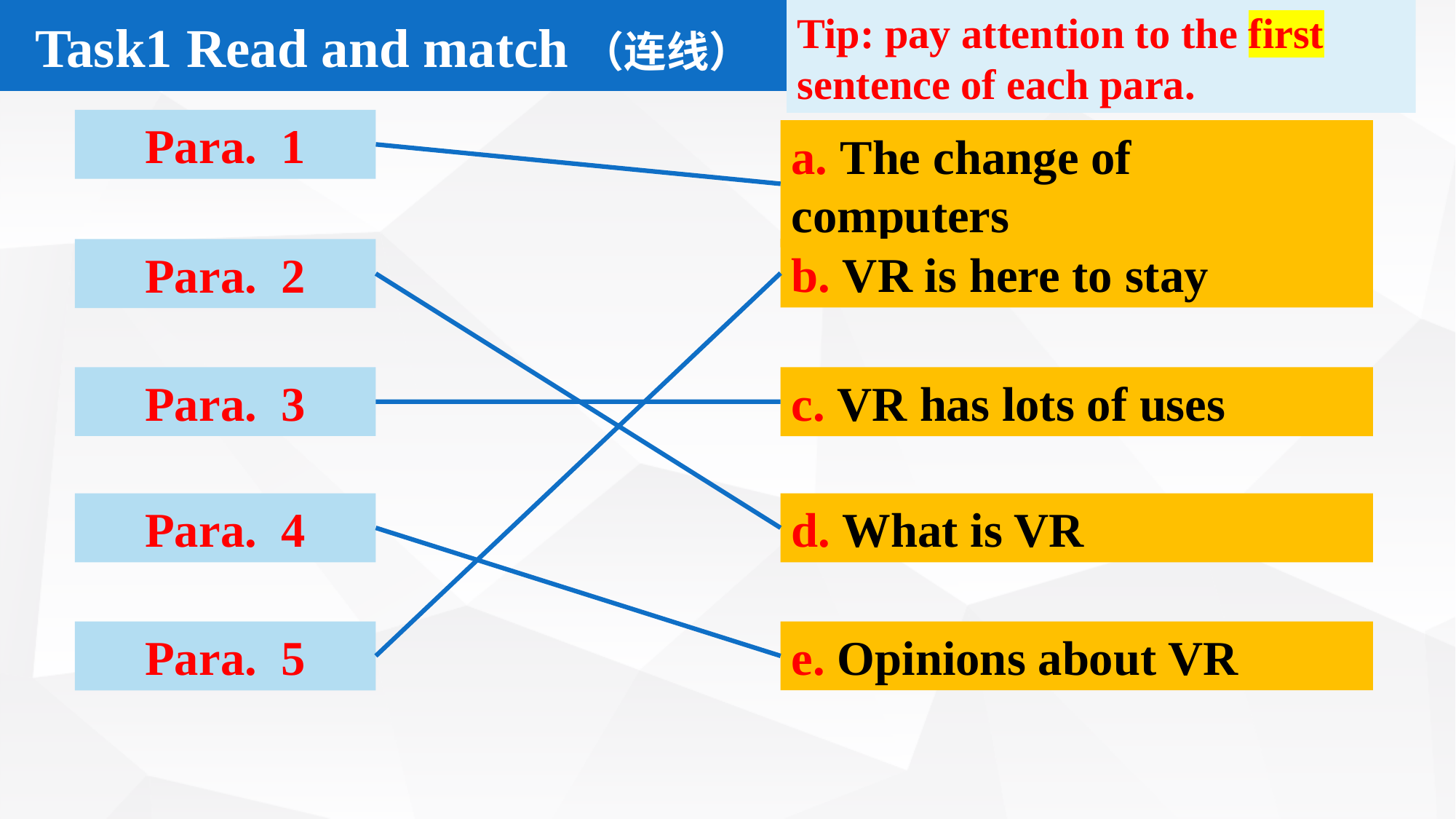

Task1 Read and match（连线）
Tip: pay attention to the first sentence of each para.
Para.  1
a. The change of computers
b. VR is here to stay
Para.  2
Para.  3
c. VR has lots of uses
Para.  4
d. What is VR
e. Opinions about VR
Para.  5